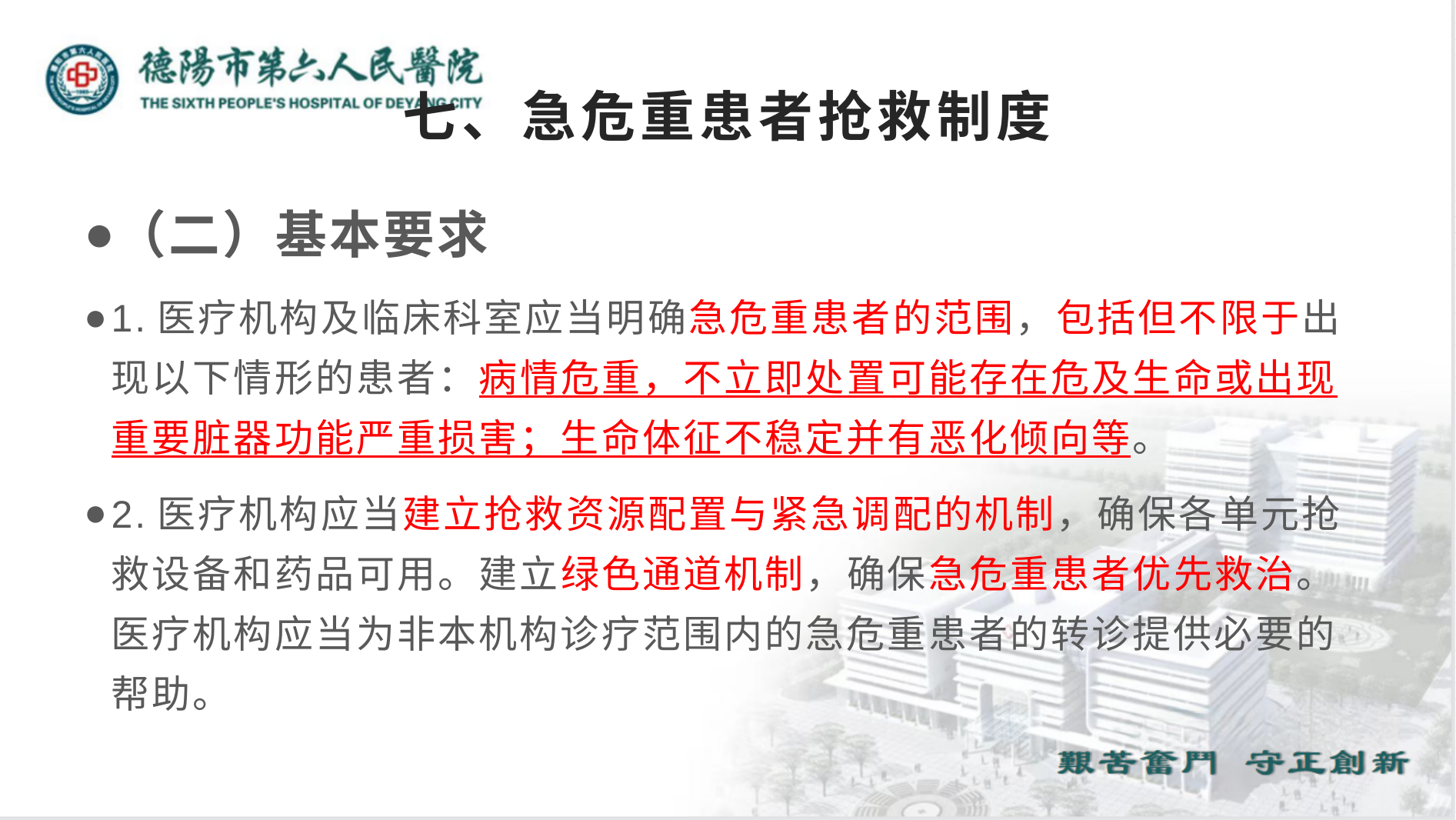

# 七、急危重患者抢救制度
（二）基本要求
1.医疗机构及临床科室应当明确急危重患者的范围，包括但不限于出现以下情形的患者：病情危重，不立即处置可能存在危及生命或出现重要脏器功能严重损害；生命体征不稳定并有恶化倾向等。
2.医疗机构应当建立抢救资源配置与紧急调配的机制，确保各单元抢救设备和药品可用。建立绿色通道机制，确保急危重患者优先救治。医疗机构应当为非本机构诊疗范围内的急危重患者的转诊提供必要的帮助。